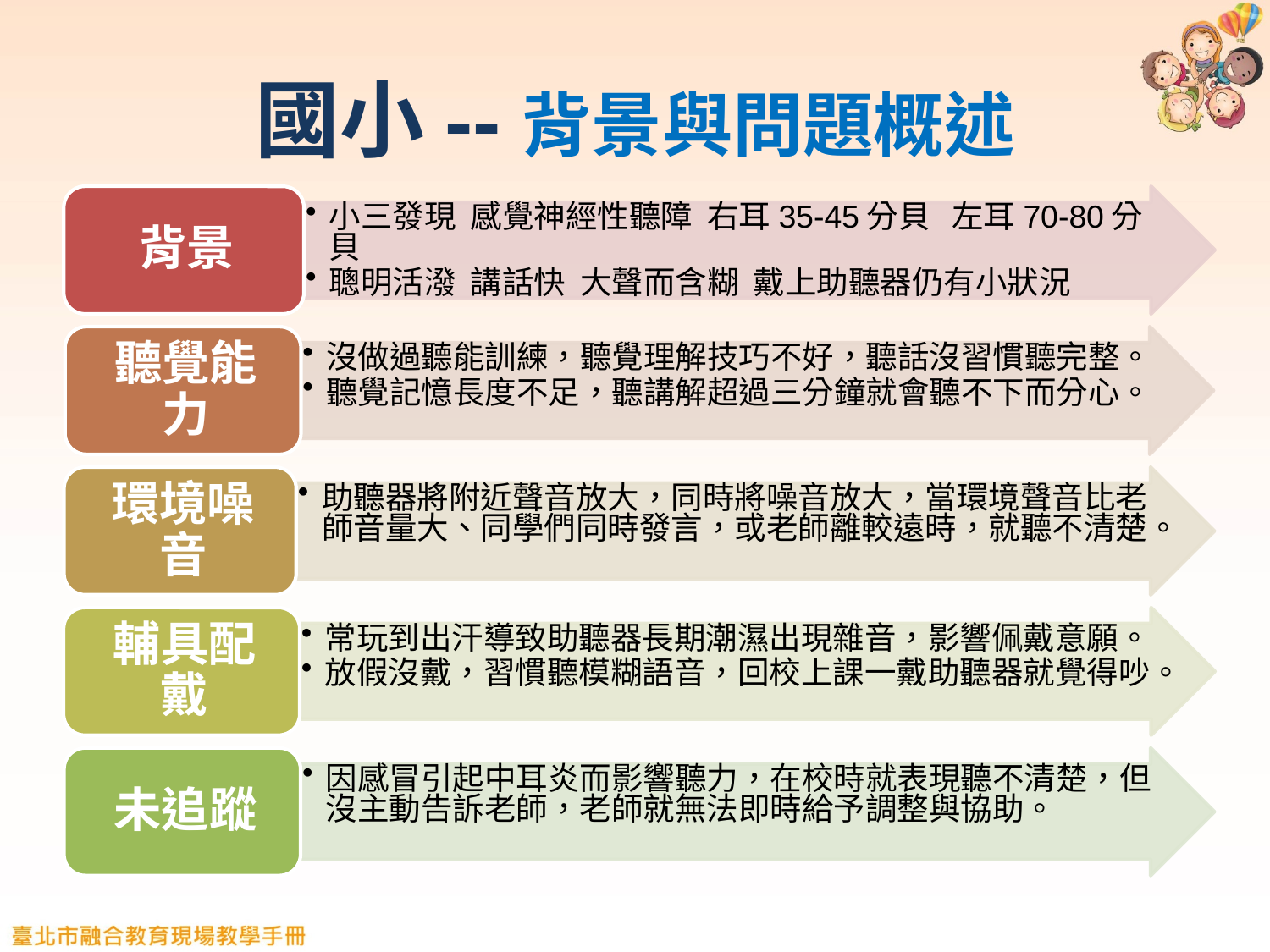

# 國小--背景與問題概述
小三發現  感覺神經性聽障  右耳35-45分貝   左耳70-80分貝
聰明活潑  講話快  大聲而含糊  戴上助聽器仍有小狀況
背景
沒做過聽能訓練，聽覺理解技巧不好，聽話沒習慣聽完整。
聽覺記憶長度不足，聽講解超過三分鐘就會聽不下而分心。
聽覺能力
助聽器將附近聲音放大，同時將噪音放大，當環境聲音比老師音量大、同學們同時發言，或老師離較遠時，就聽不清楚。
環境噪音
常玩到出汗導致助聽器長期潮濕出現雜音，影響佩戴意願。
放假沒戴，習慣聽模糊語音，回校上課一戴助聽器就覺得吵。
輔具配戴
因感冒引起中耳炎而影響聽力，在校時就表現聽不清楚，但沒主動告訴老師，老師就無法即時給予調整與協助。
未追蹤